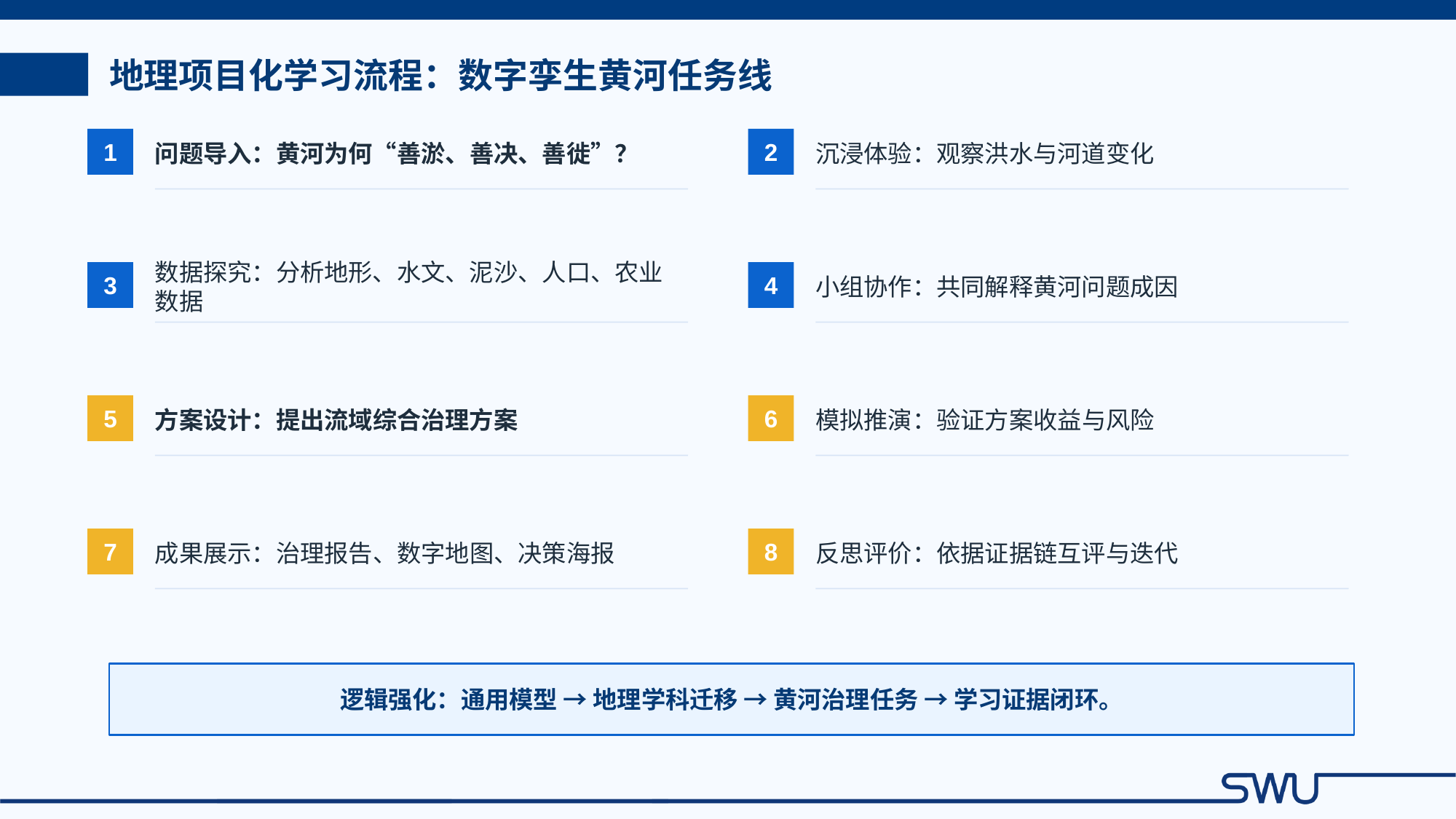

地理项目化学习流程：数字孪生黄河任务线
1
2
问题导入：黄河为何“善淤、善决、善徙”？
沉浸体验：观察洪水与河道变化

3
4
数据探究：分析地形、水文、泥沙、人口、农业数据
小组协作：共同解释黄河问题成因

5
6
方案设计：提出流域综合治理方案
模拟推演：验证方案收益与风险

7
8
成果展示：治理报告、数字地图、决策海报
反思评价：依据证据链互评与迭代

逻辑强化：通用模型 → 地理学科迁移 → 黄河治理任务 → 学习证据闭环。